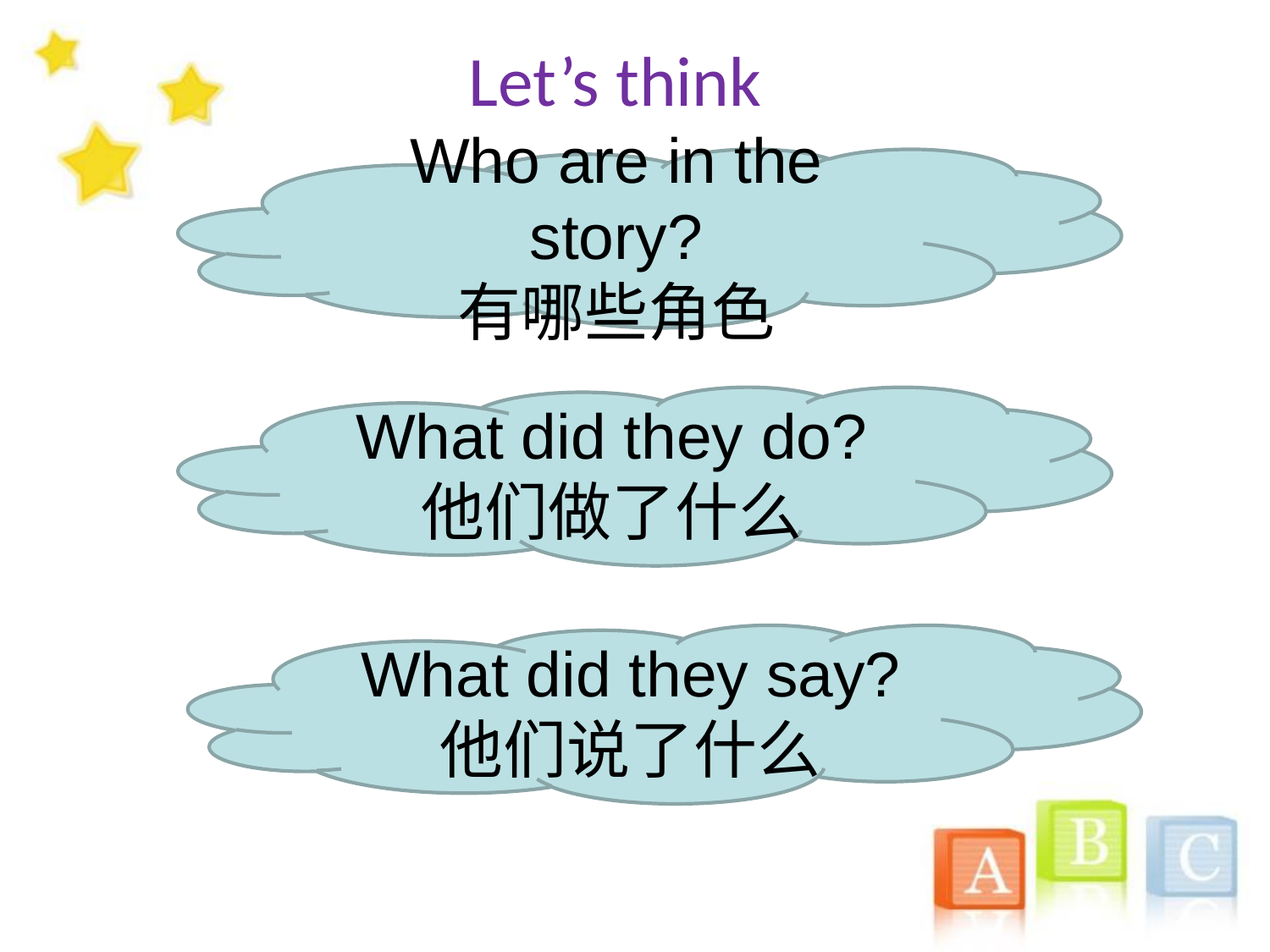

Let’s think
Who are in the story?
有哪些角色
What did they do?
他们做了什么
What did they say?
他们说了什么